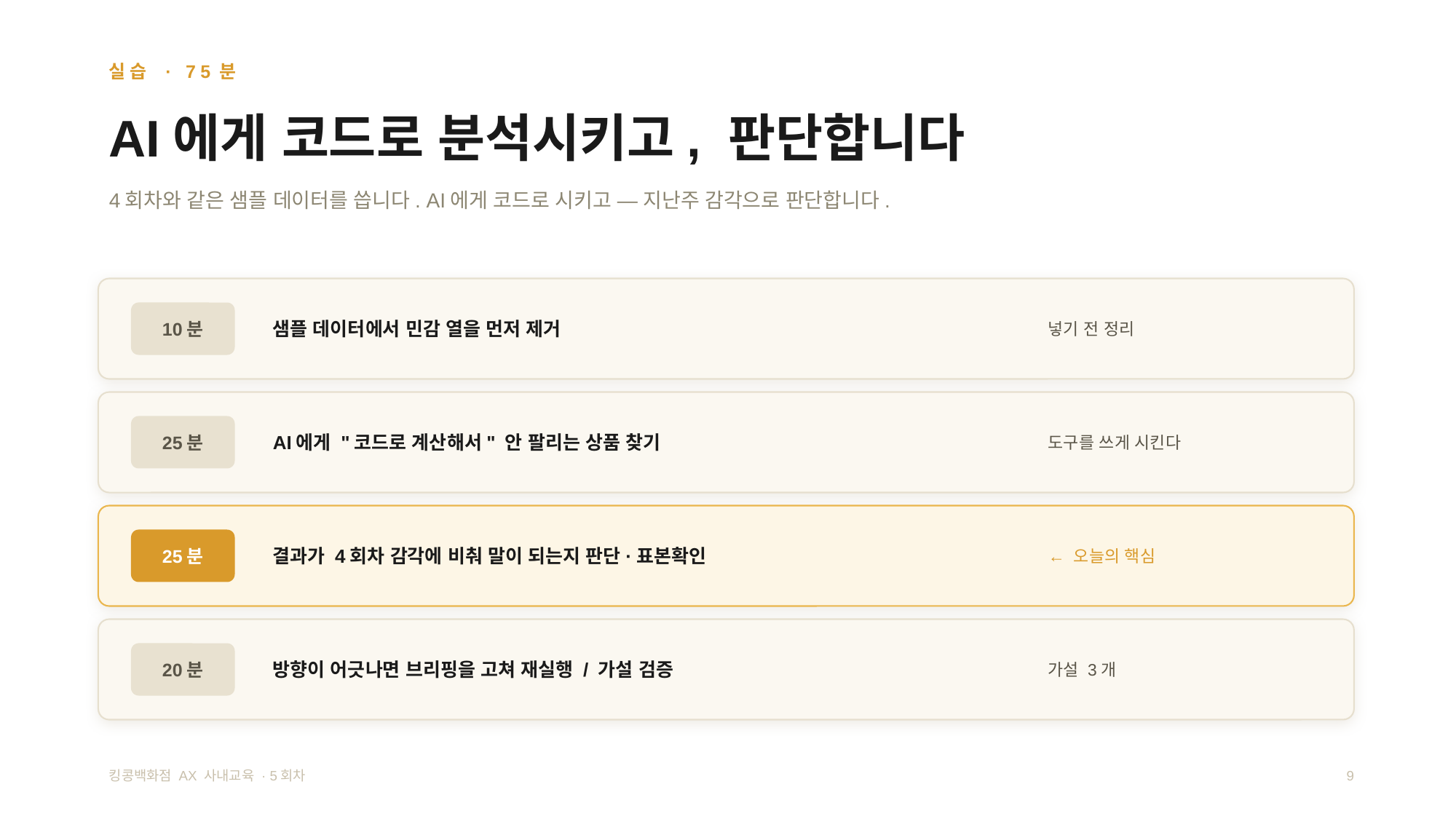

실습 · 75분
AI에게 코드로 분석시키고, 판단합니다
4회차와 같은 샘플 데이터를 씁니다. AI에게 코드로 시키고 — 지난주 감각으로 판단합니다.

샘플 데이터에서 민감 열을 먼저 제거
넣기 전 정리

10분

AI에게 "코드로 계산해서" 안 팔리는 상품 찾기
도구를 쓰게 시킨다

25분

결과가 4회차 감각에 비춰 말이 되는지 판단·표본확인
← 오늘의 핵심

25분

방향이 어긋나면 브리핑을 고쳐 재실행 / 가설 검증
가설 3개

20분
킹콩백화점 AX 사내교육 · 5회차
9